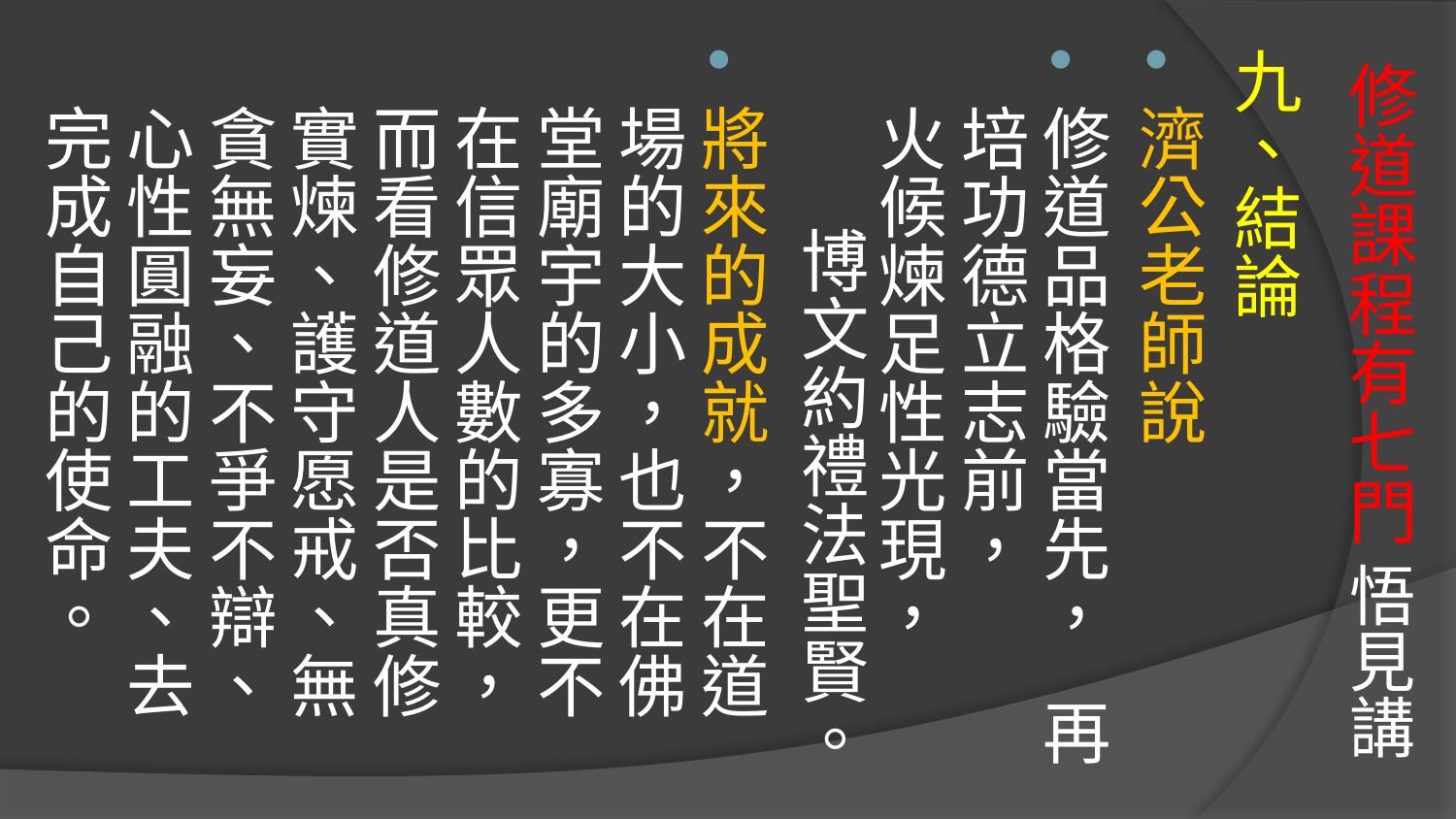

九、結論
濟公老師說
修道品格驗當先，   再培功德立志前，             火候煉足性光現，                 博文約禮法聖賢。
將來的成就，不在道場的大小，也不在佛堂廟宇的多寡，更不在信眾人數的比較，而看修道人是否真修實煉、護守愿戒、無貪無妄、不爭不辯、心性圓融的工夫、去完成自己的使命。
# 修道課程有七門 悟見講